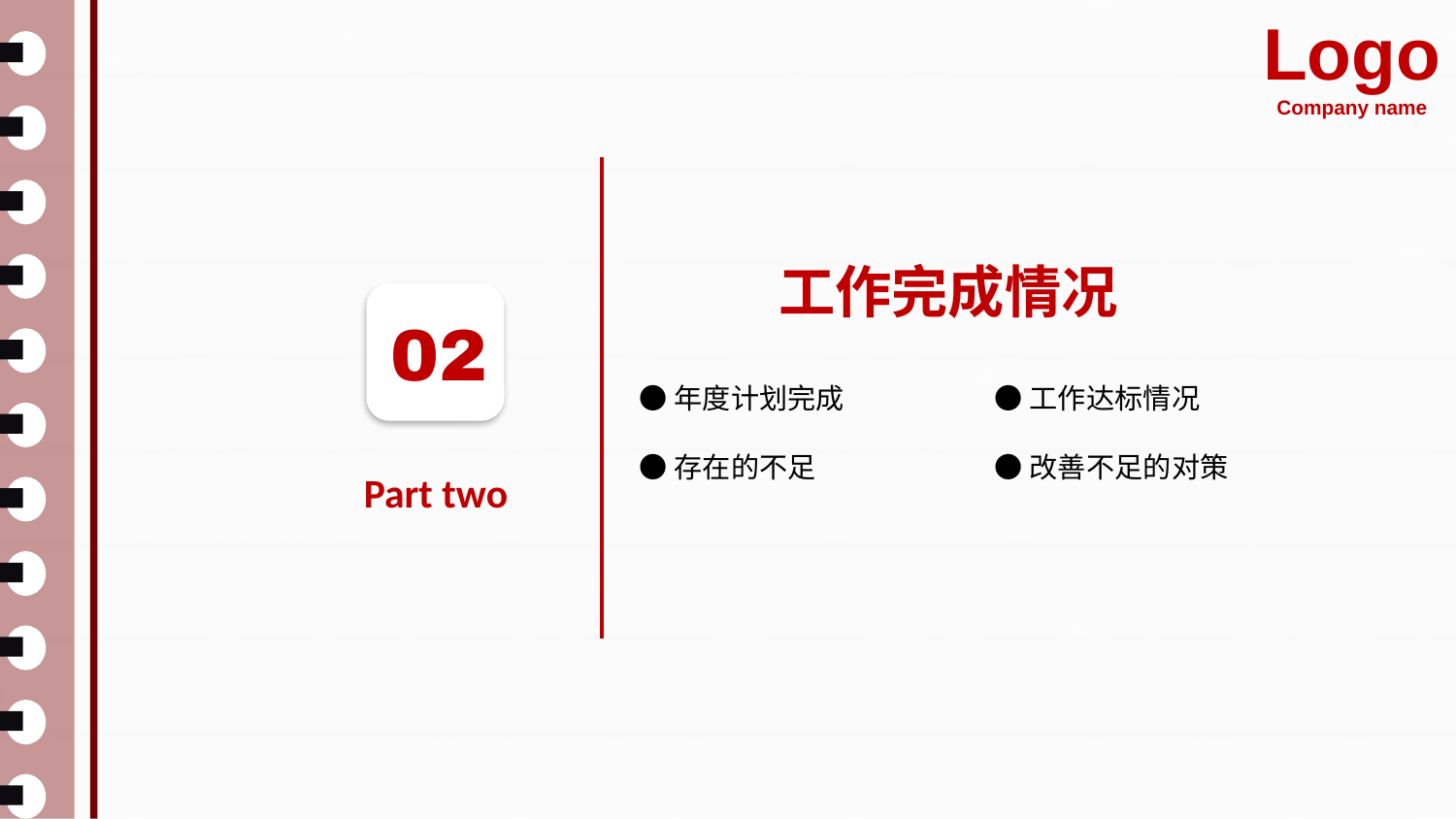

Logo
Company name

工作完成情况

02

●年度计划完成
●工作达标情况

●存在的不足
●改善不足的对策
Part two